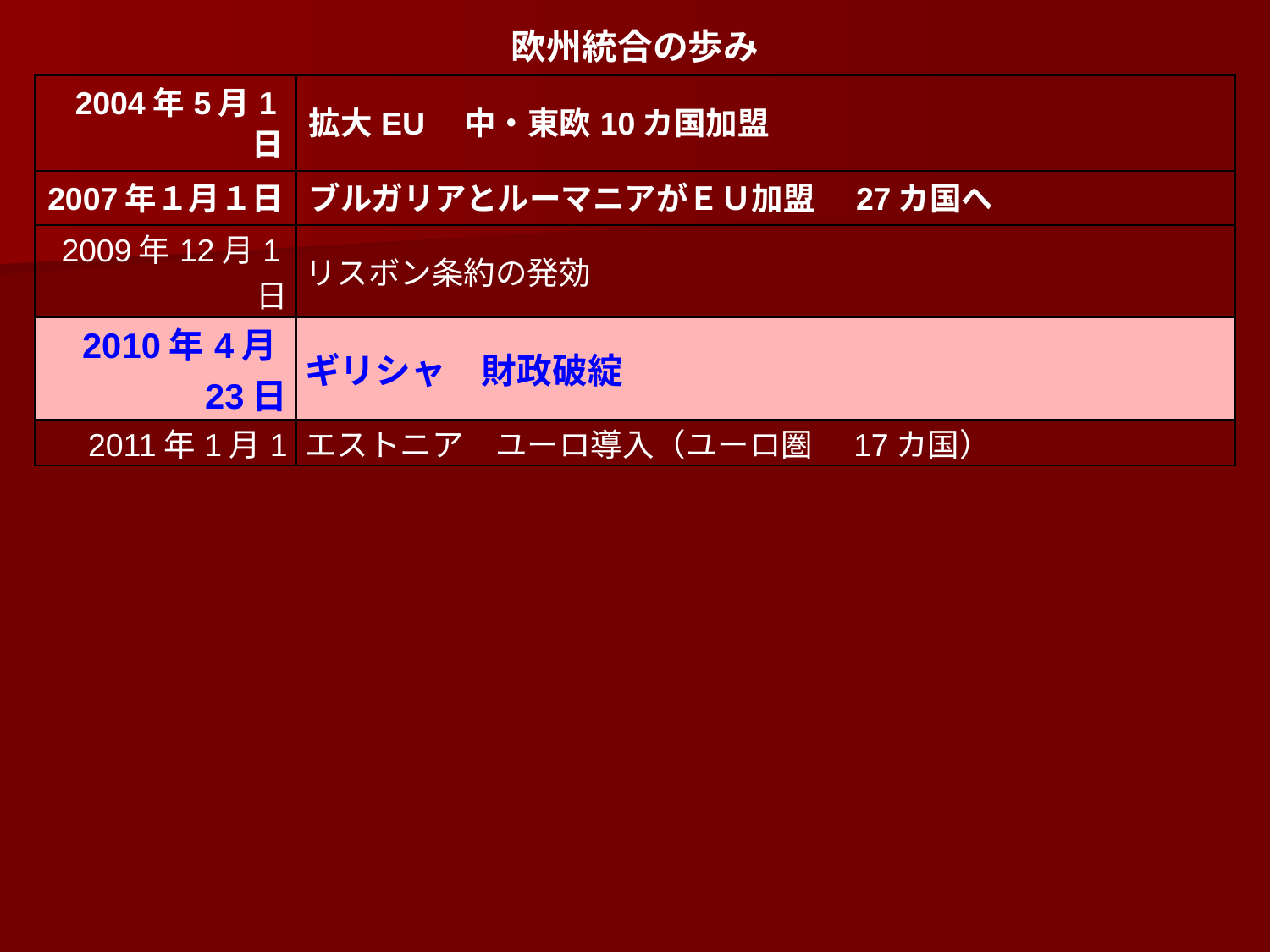

| 欧州統合の歩み |  |
| --- | --- |
| 2004年5月1日 | 拡大EU　中・東欧10カ国加盟 |
| 2007年１月１日 | ブルガリアとルーマニアがＥＵ加盟　27カ国へ |
| 2009年12月1日 | リスボン条約の発効 |
| 2010年4月23日 | ギリシャ　財政破綻 |
| 2011年1月1 | エストニア　ユーロ導入（ユーロ圏　17カ国） |